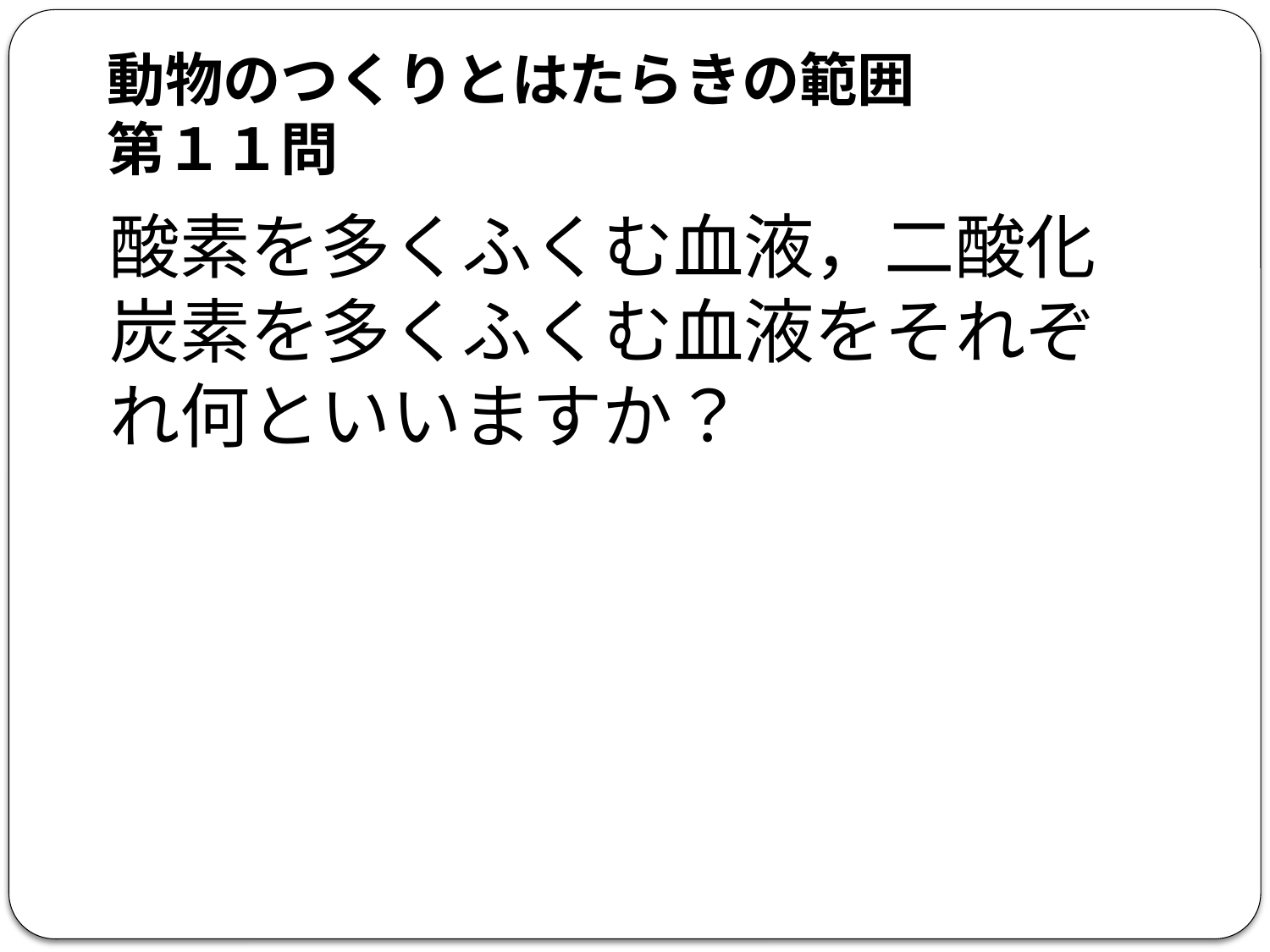

# 動物のつくりとはたらきの範囲 第１１問
酸素を多くふくむ血液，二酸化炭素を多くふくむ血液をそれぞれ何といいますか？